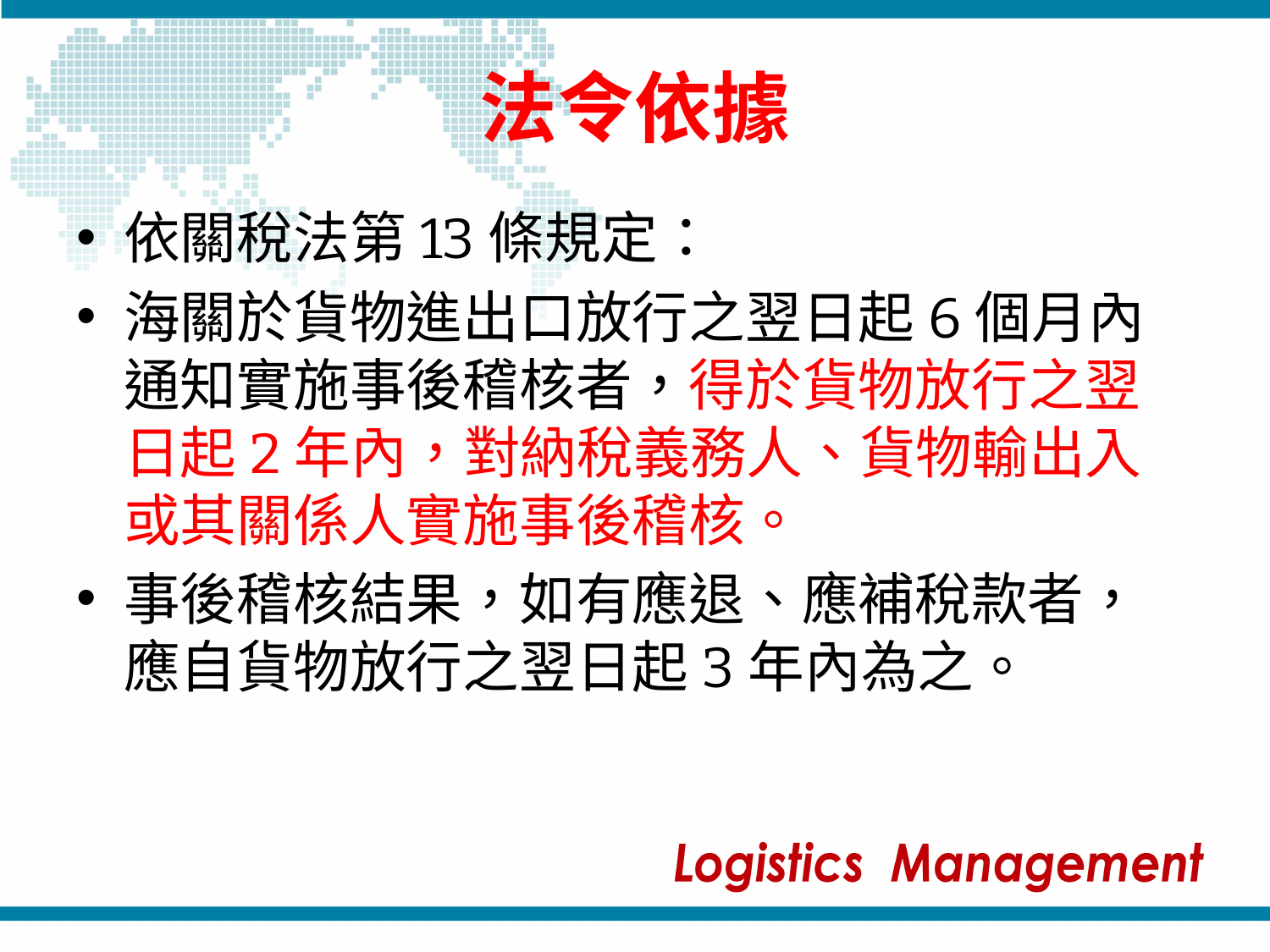

# 法令依據
依關稅法第13條規定：
海關於貨物進出口放行之翌日起6個月內通知實施事後稽核者，得於貨物放行之翌日起2年內，對納稅義務人、貨物輸出入或其關係人實施事後稽核。
事後稽核結果，如有應退、應補稅款者，應自貨物放行之翌日起3年內為之。